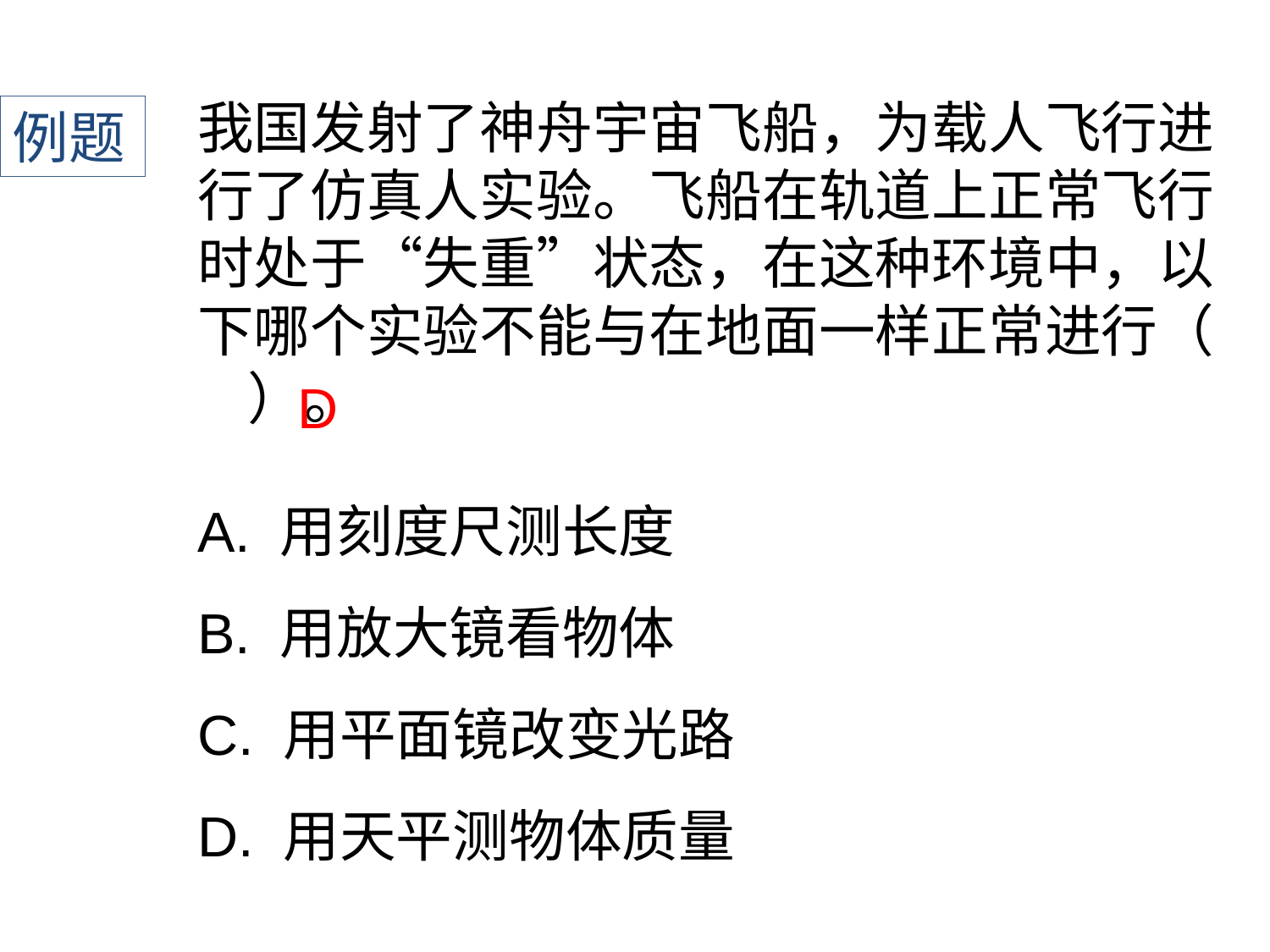

我国发射了神舟宇宙飞船，为载人飞行进行了仿真人实验。飞船在轨道上正常飞行时处于“失重”状态，在这种环境中，以下哪个实验不能与在地面一样正常进行（     ）。
例题
D
A. 用刻度尺测长度
B. 用放大镜看物体
C. 用平面镜改变光路
D. 用天平测物体质量